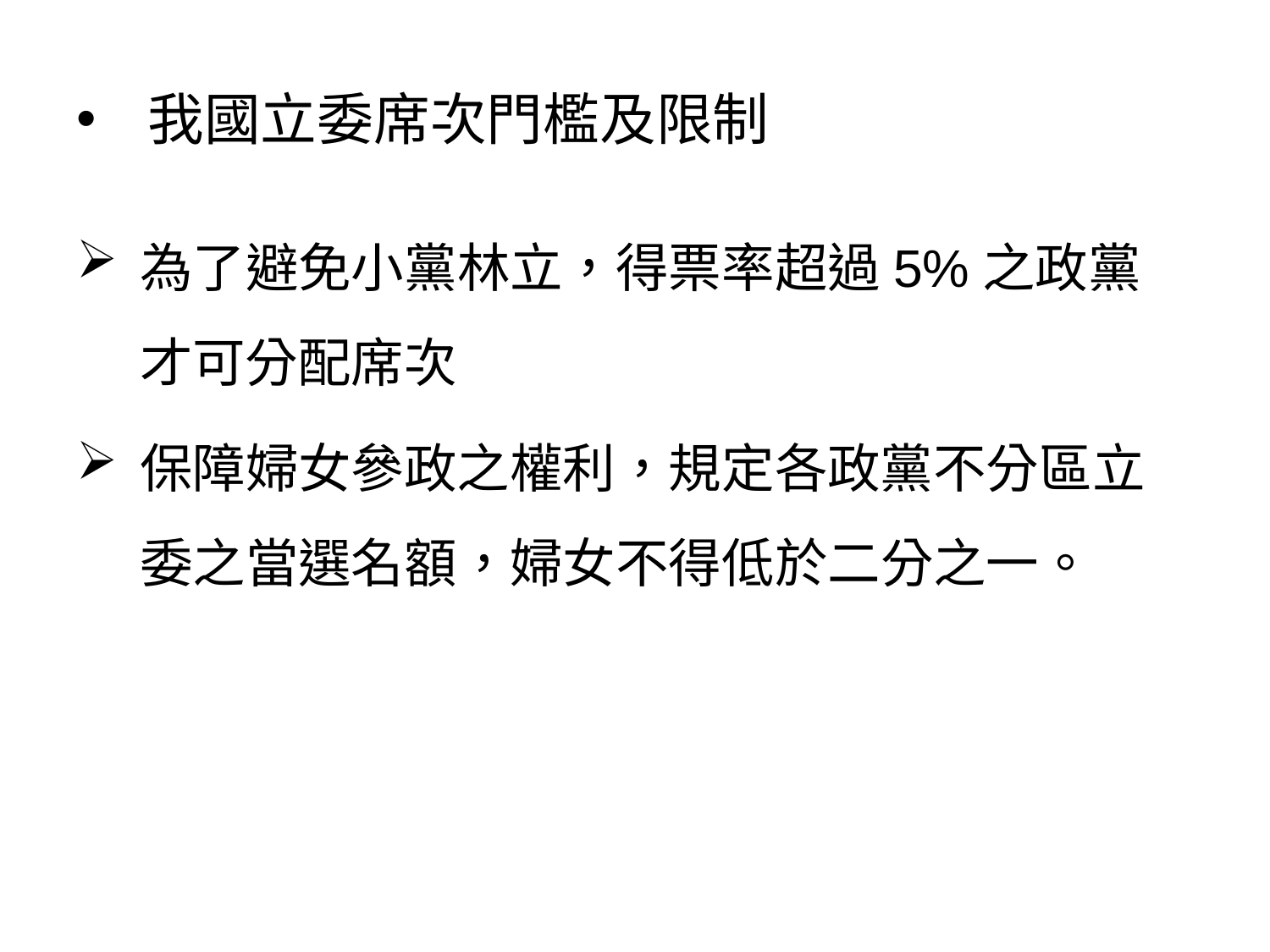

# 我國立委席次門檻及限制
為了避免小黨林立，得票率超過5%之政黨才可分配席次
保障婦女參政之權利，規定各政黨不分區立委之當選名額，婦女不得低於二分之一。